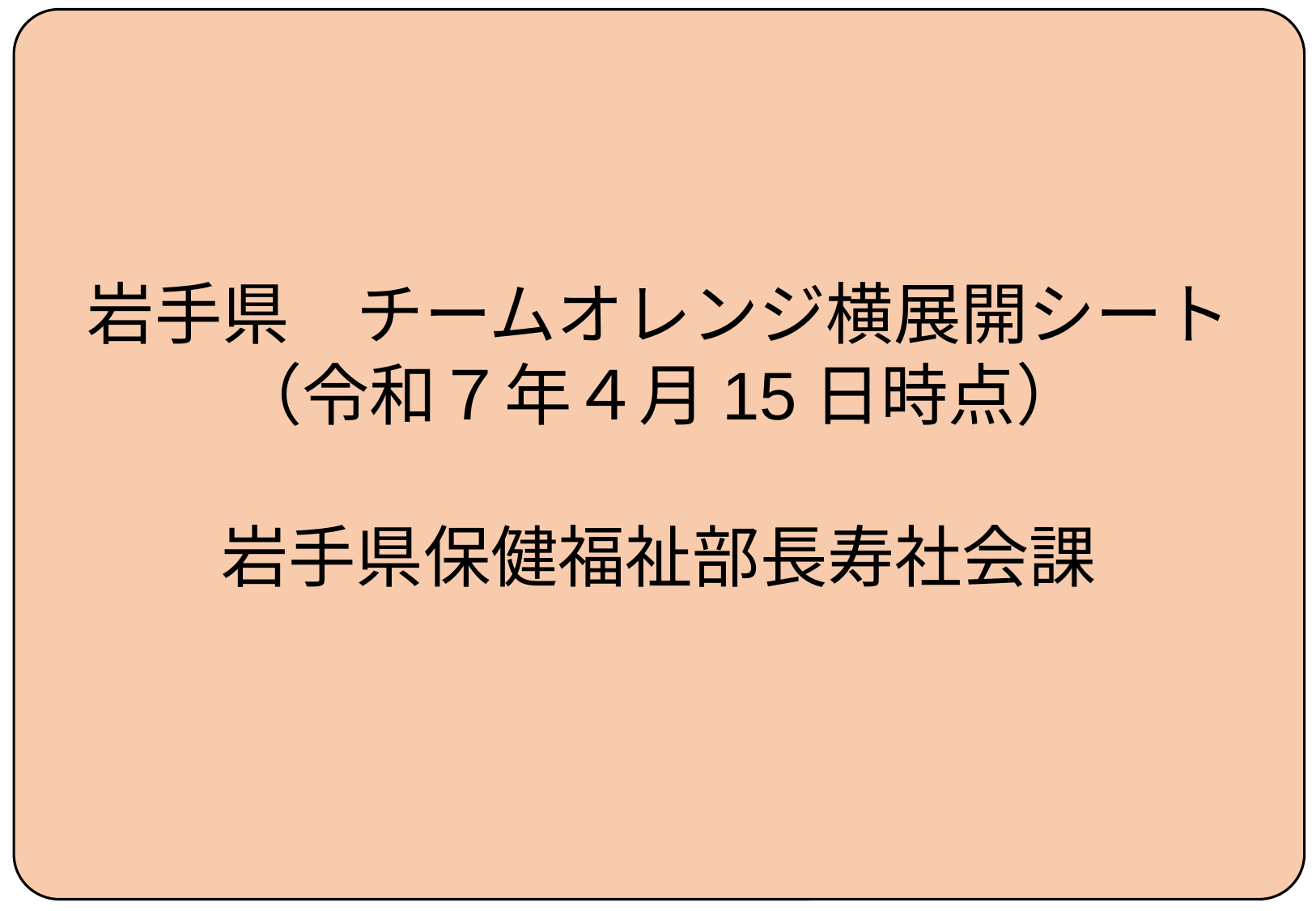

岩手県　チームオレンジ横展開シート
（令和７年４月15日時点）

岩手県保健福祉部長寿社会課